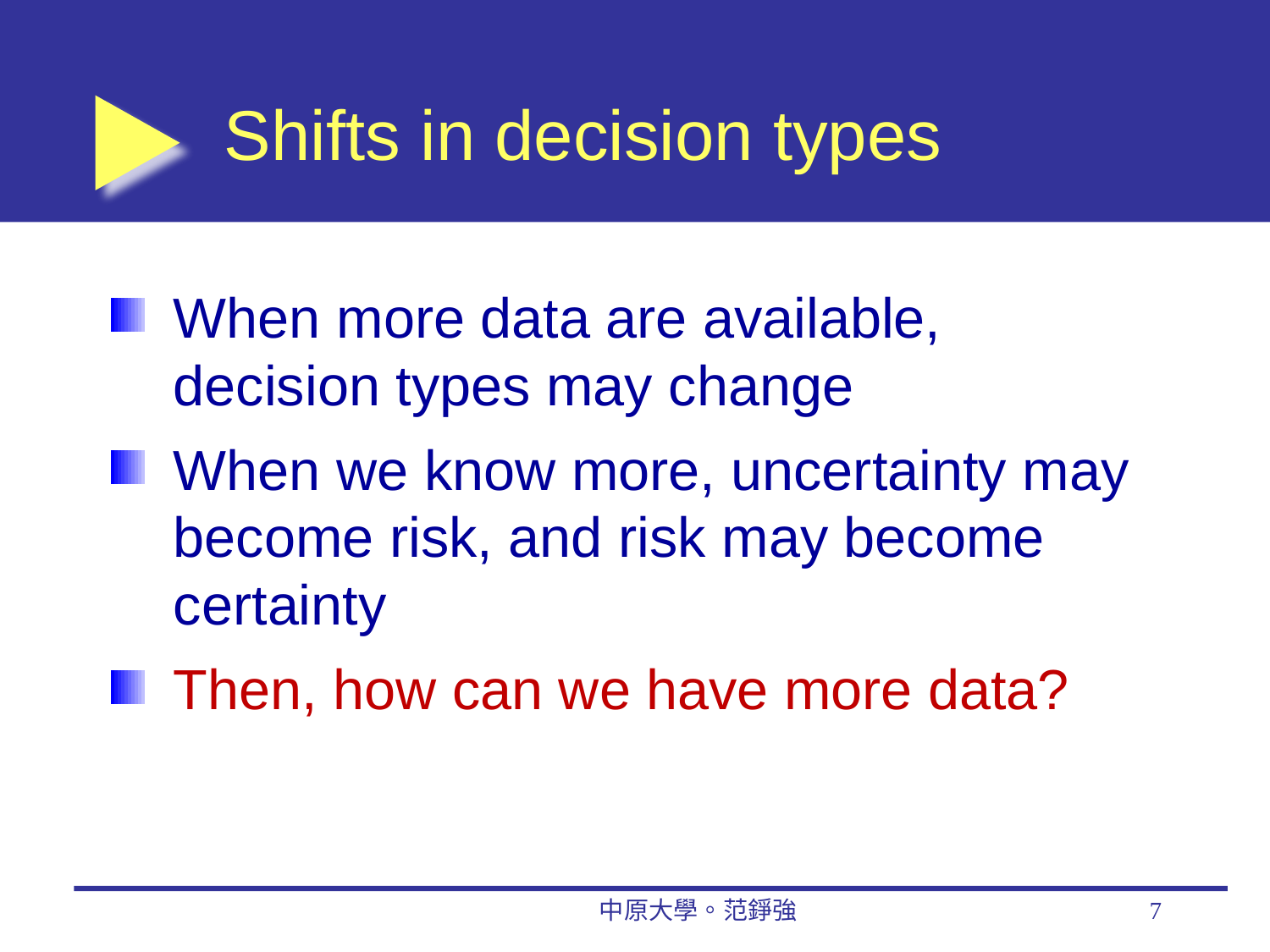

# Shifts in decision types
When more data are available, decision types may change
When we know more, uncertainty may become risk, and risk may become certainty
Then, how can we have more data?
中原大學。范錚強
7